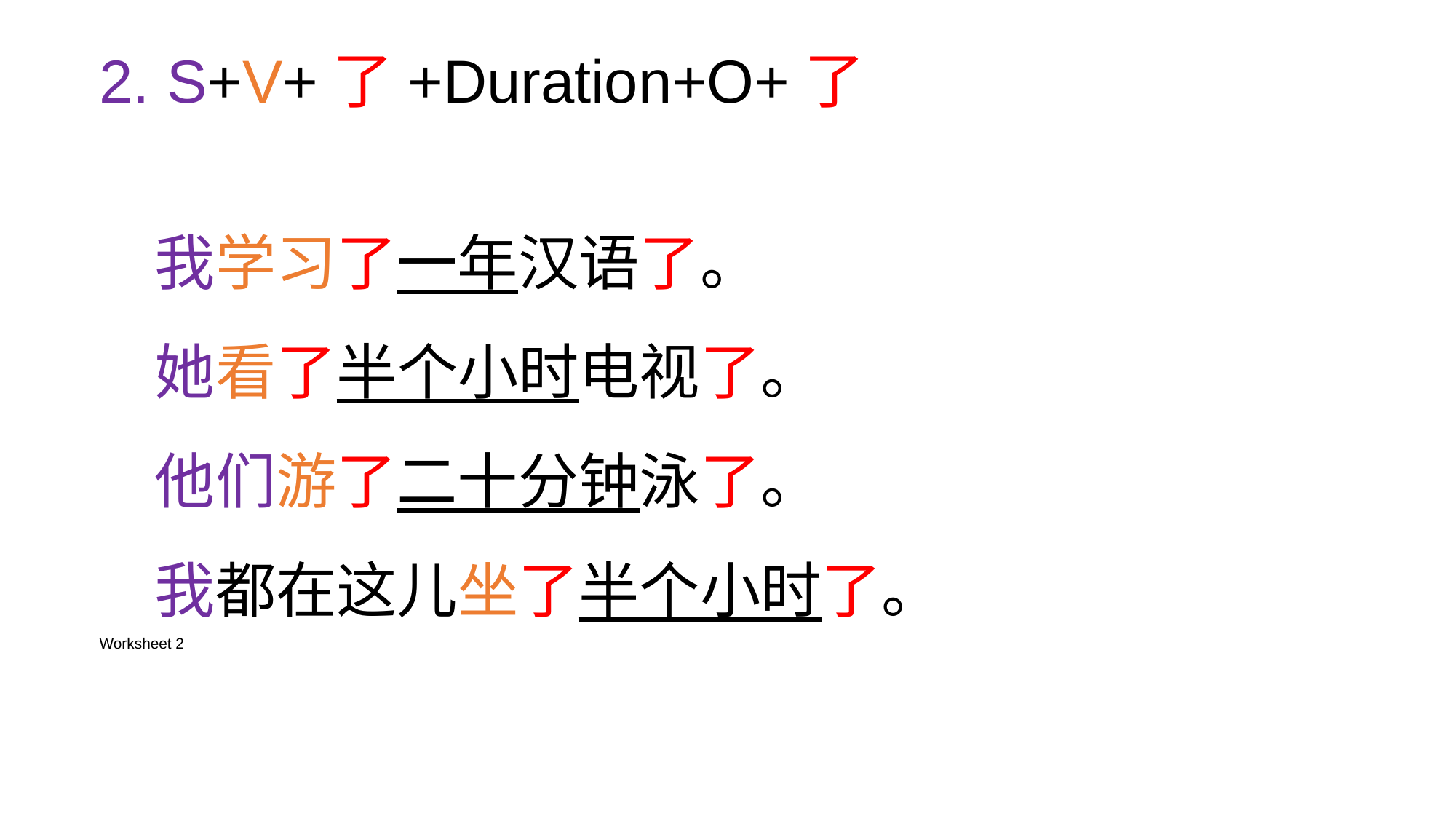

2. S+V+了+Duration+O+了

   我学习了一年汉语了。
   她看了半个小时电视了。
   他们游了二十分钟泳了。
   我都在这儿坐了半个小时了。
Worksheet 2